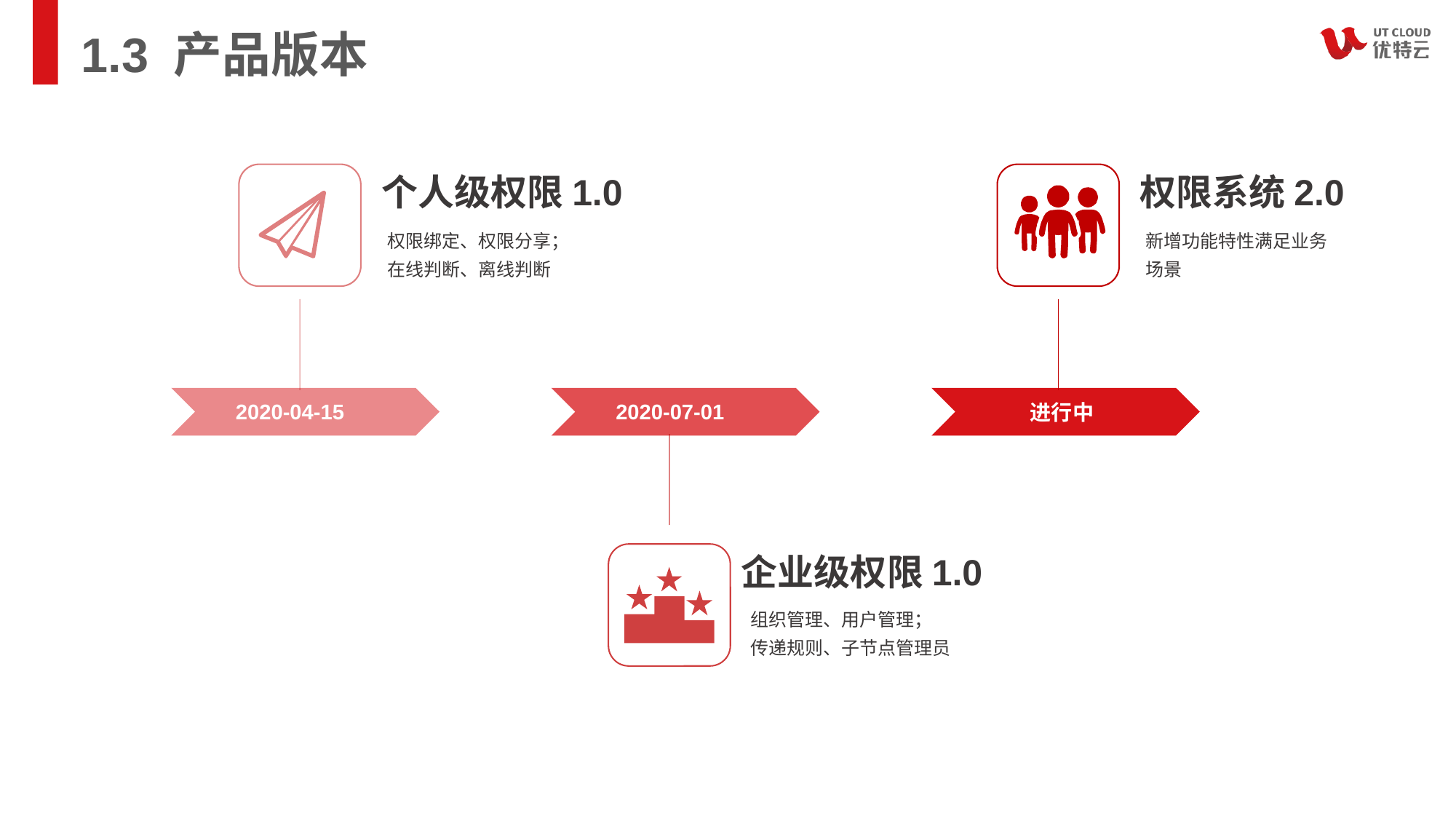

# 1.3 产品版本
个人级权限1.0
权限系统2.0

权限绑定、权限分享；
在线判断、离线判断
新增功能特性满足业务场景

2020-04-15
2020-07-01
进行中

企业级权限1.0

组织管理、用户管理；
传递规则、子节点管理员
6